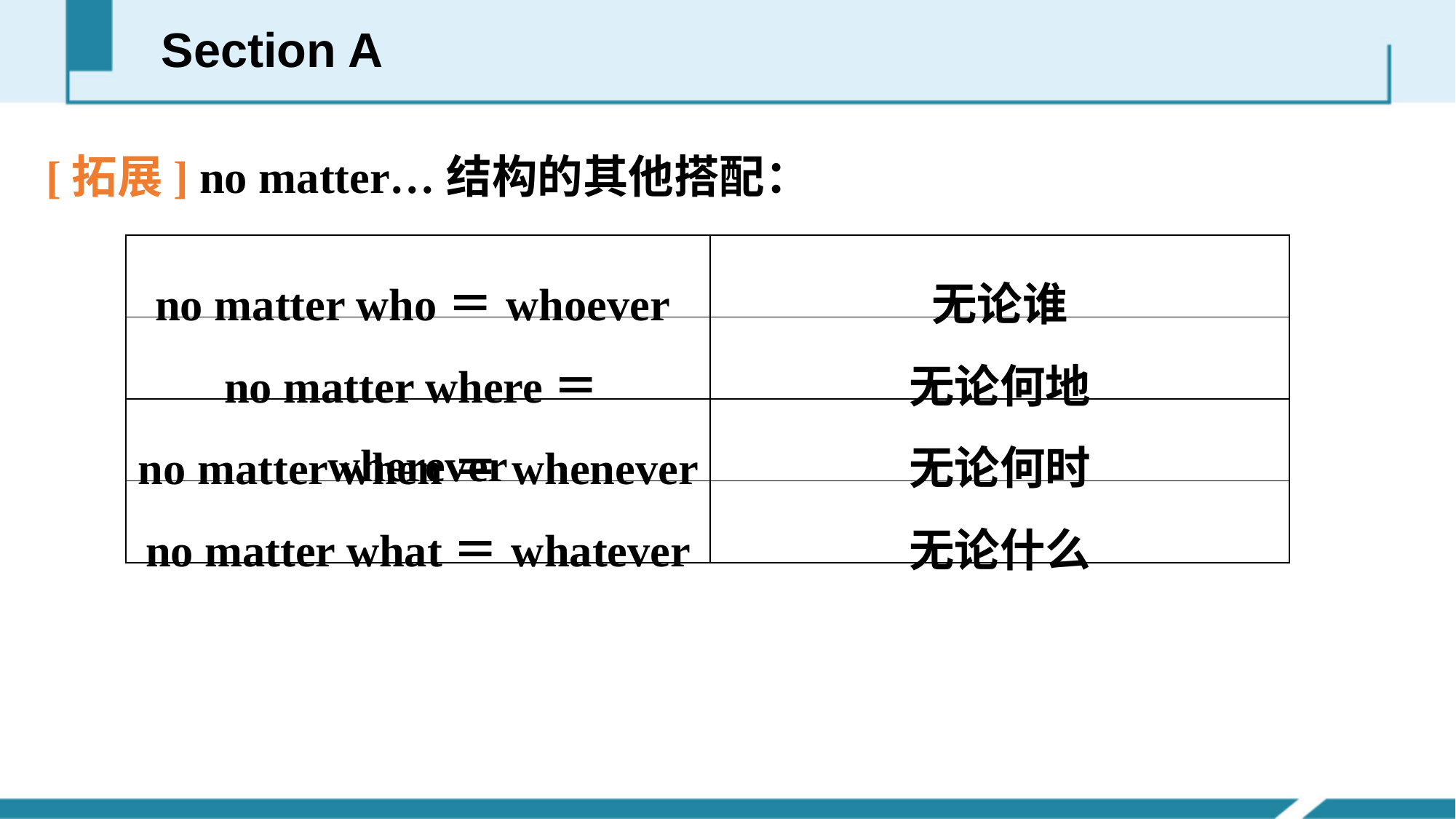

Section A
[拓展] no matter…结构的其他搭配：
| no matter who＝whoever | 无论谁 |
| --- | --- |
| no matter where＝wherever | 无论何地 |
| no matter when＝whenever | 无论何时 |
| no matter what＝whatever | 无论什么 |